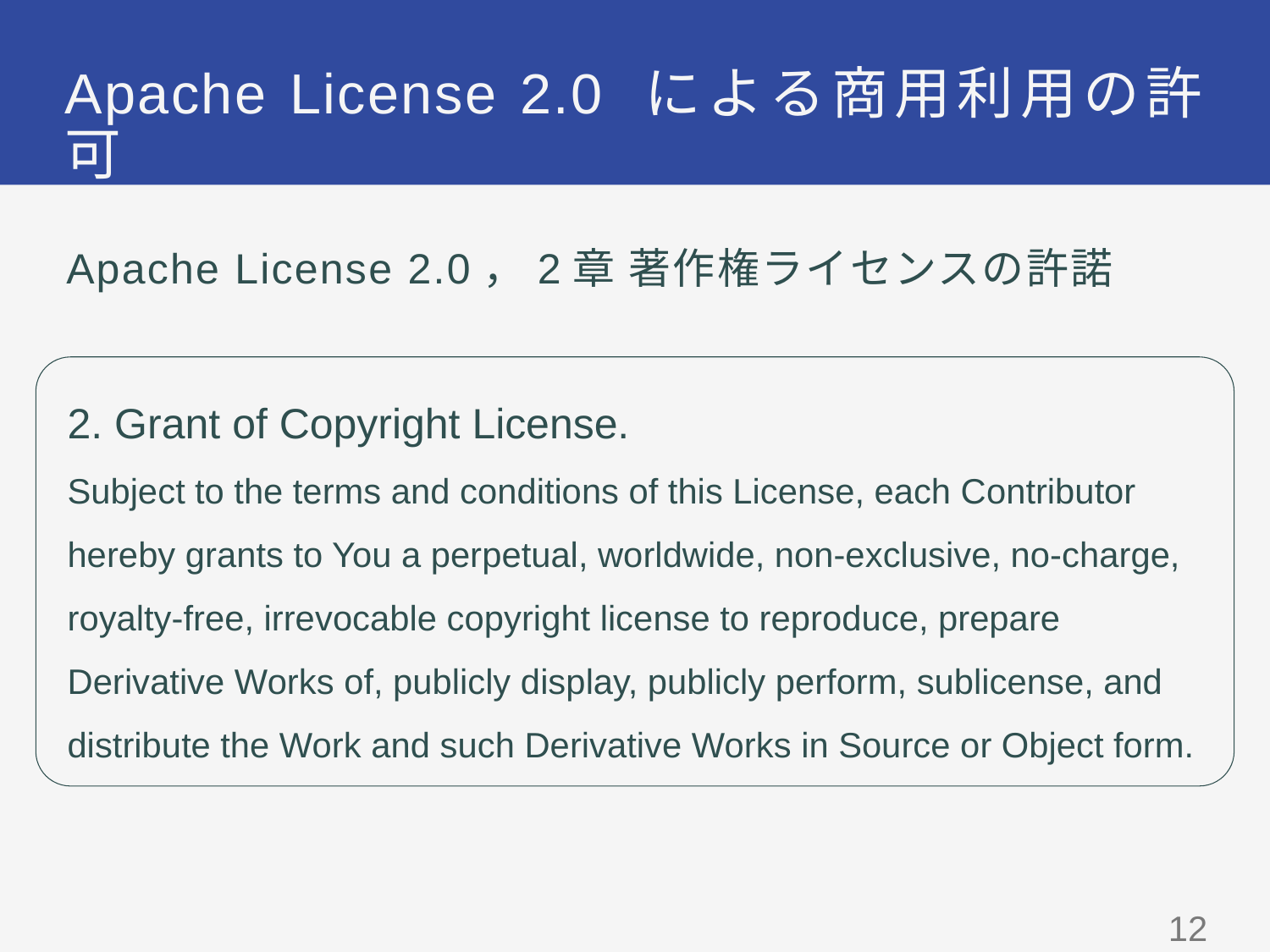

# Apache License 2.0 による商用利用の許可
Apache License 2.0，2章 著作権ライセンスの許諾

2. Grant of Copyright License.
Subject to the terms and conditions of this License, each Contributor hereby grants to You a perpetual, worldwide, non-exclusive, no-charge, royalty-free, irrevocable copyright license to reproduce, prepare Derivative Works of, publicly display, publicly perform, sublicense, and distribute the Work and such Derivative Works in Source or Object form.
12